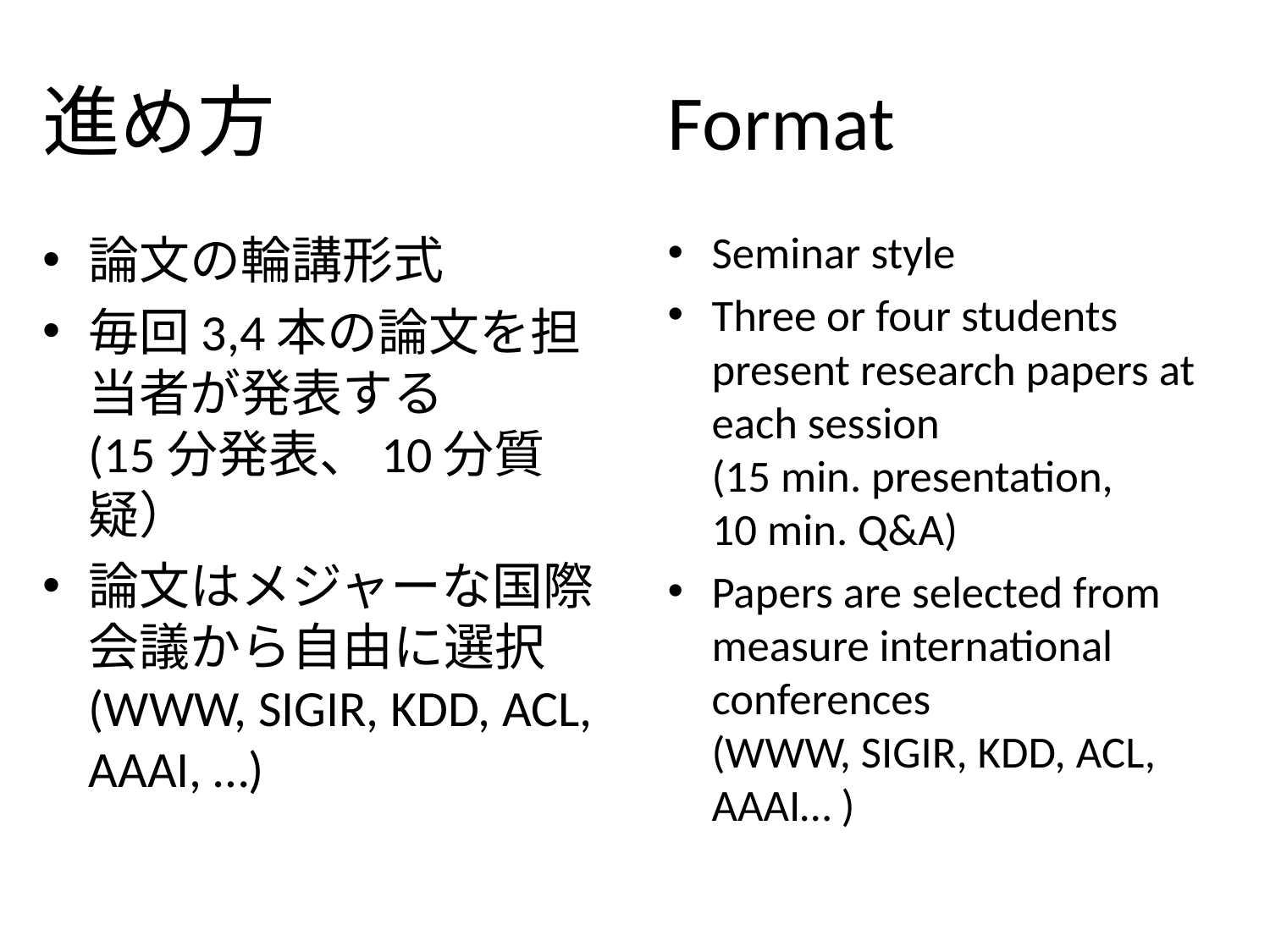

# 進め方
Format
Seminar style
Three or four students present research papers at each session
(15 min. presentation,
10 min. Q&A)
Papers are selected from measure international conferences
(WWW, SIGIR, KDD, ACL, AAAI… )

論文の輪講形式
毎回3,4本の論文を担当者が発表する
(15分発表、10分質疑）
論文はメジャーな国際会議から自由に選択
(WWW, SIGIR, KDD, ACL, AAAI, …)